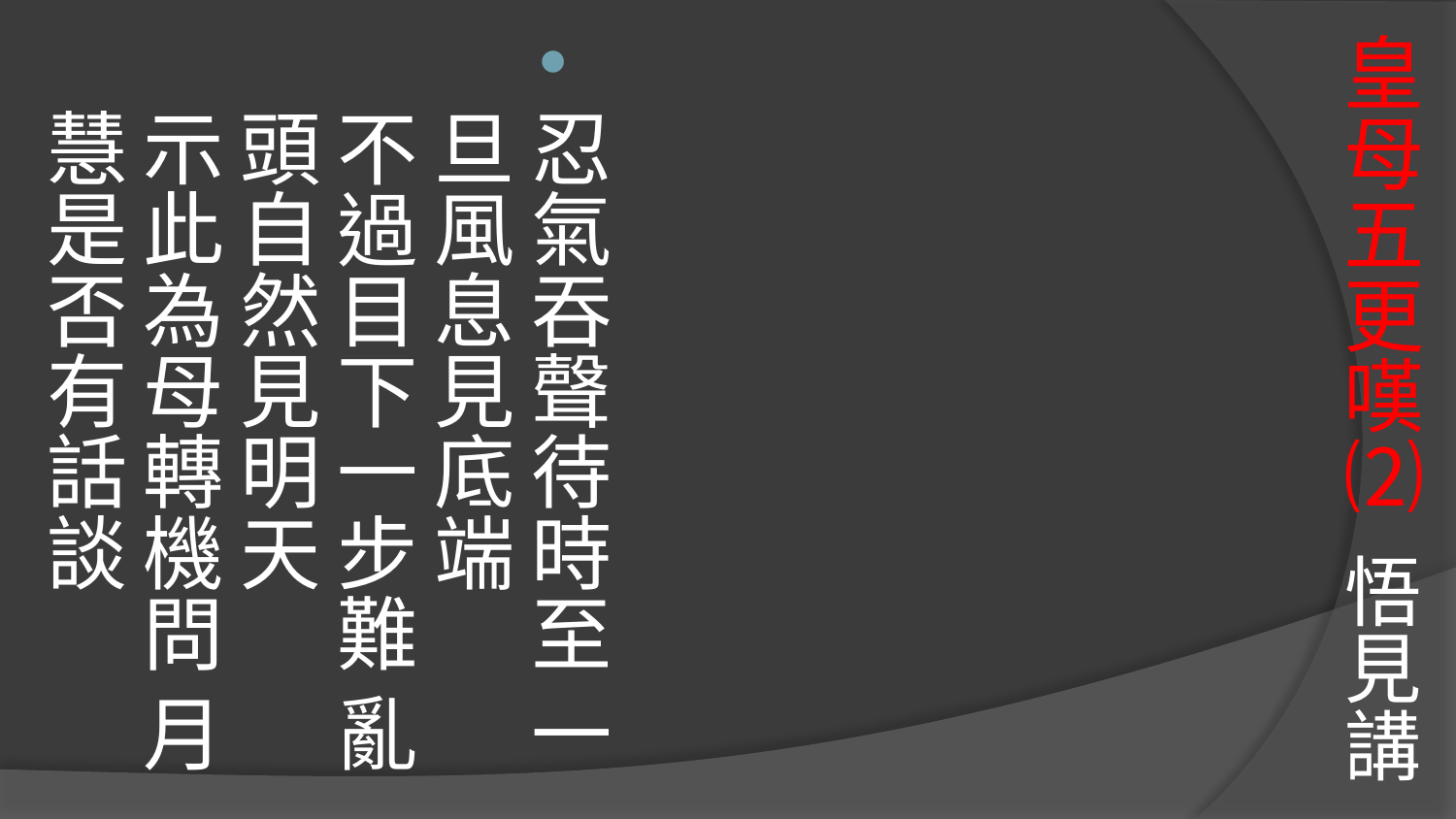

# 皇母五更嘆⑵  悟見講
忍氣吞聲待時至 一旦風息見底端
不過目下一步難 亂頭自然見明天
示此為母轉機問 月慧是否有話談